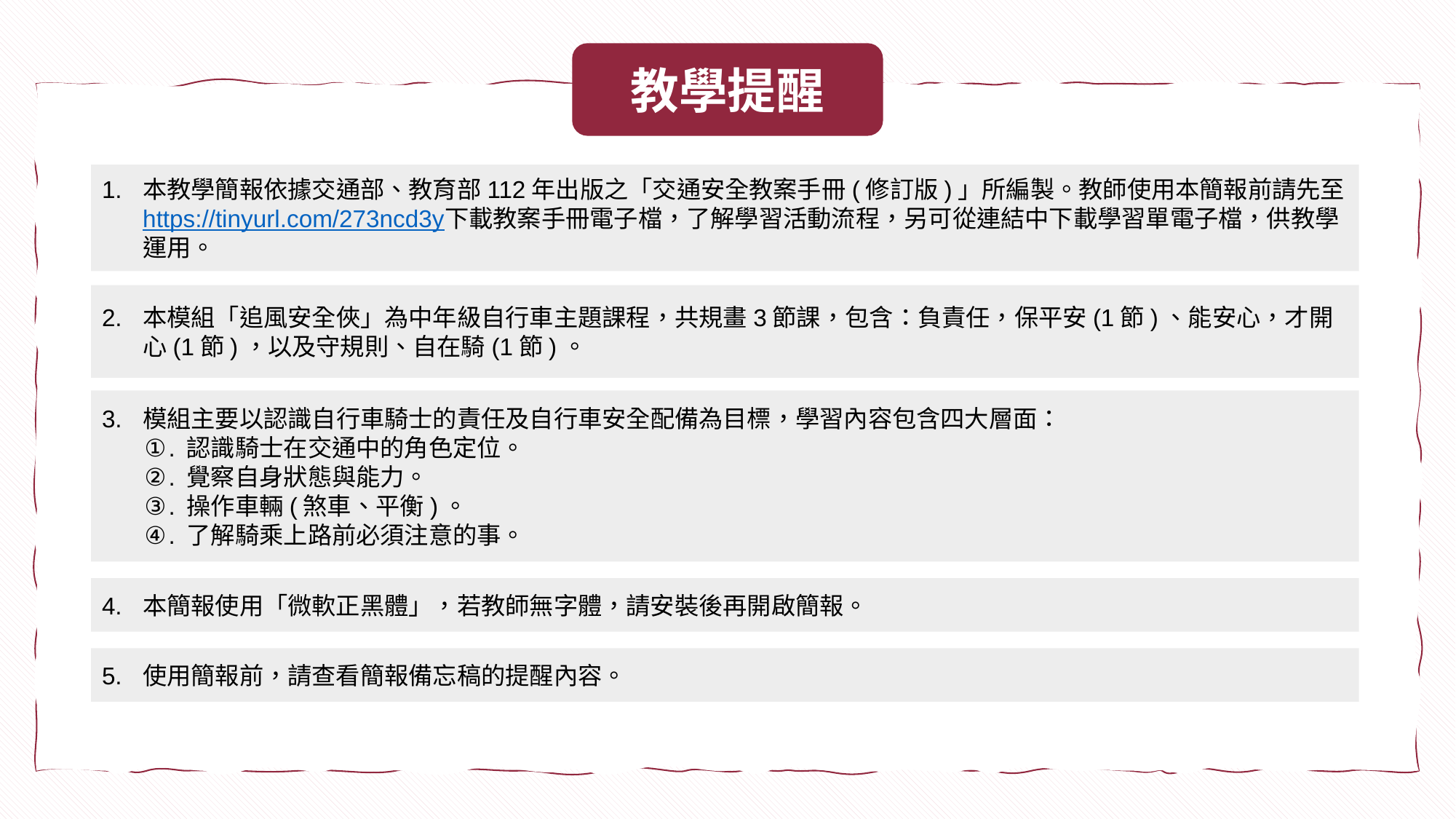

教學提醒

本教學簡報依據交通部、教育部112年出版之「交通安全教案手冊(修訂版)」所編製。教師使用本簡報前請先至https://tinyurl.com/273ncd3y下載教案手冊電子檔，了解學習活動流程，另可從連結中下載學習單電子檔，供教學運用。
本模組「追風安全俠」為中年級自行車主題課程，共規畫3節課，包含：負責任，保平安(1節)、能安心，才開心(1節)，以及守規則、自在騎(1節)。
模組主要以認識自行車騎士的責任及自行車安全配備為目標，學習內容包含四大層面：
認識騎士在交通中的角色定位。
覺察自身狀態與能力。
操作車輛(煞車、平衡)。
了解騎乘上路前必須注意的事。
本簡報使用「微軟正黑體」，若教師無字體，請安裝後再開啟簡報。
使用簡報前，請查看簡報備忘稿的提醒內容。